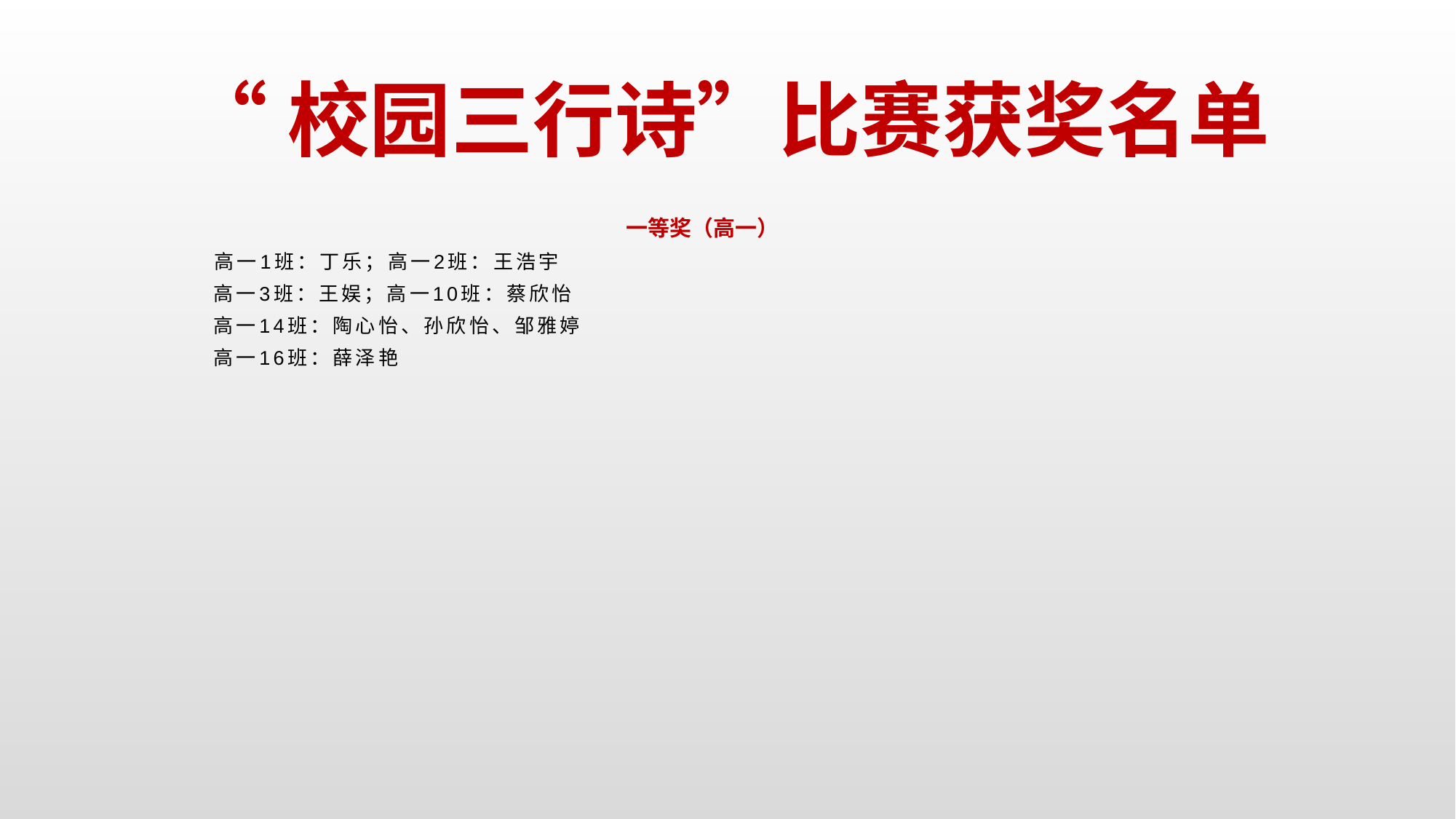

# “校园三行诗”比赛获奖名单
一等奖（高一）
         高一1班：丁乐；高一2班：王浩宇
        高一3班：王娱；高一10班：蔡欣怡
        高一14班：陶心怡、孙欣怡、邹雅婷
        高一16班：薛泽艳